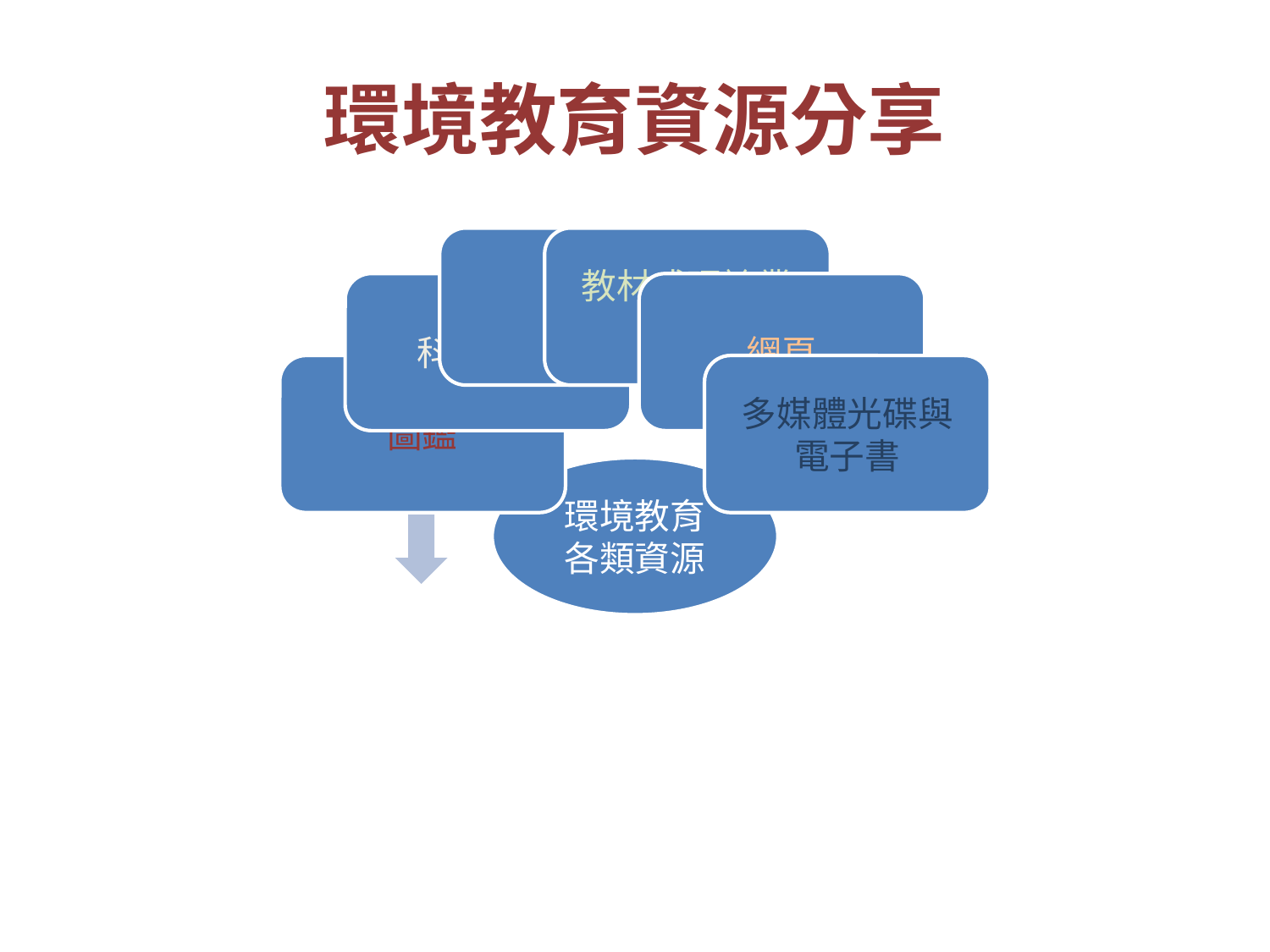

# 環境教育資源分享
環境教育各類資源
圖鑑
科普叢書
繪本
網頁
多媒體光碟與電子書